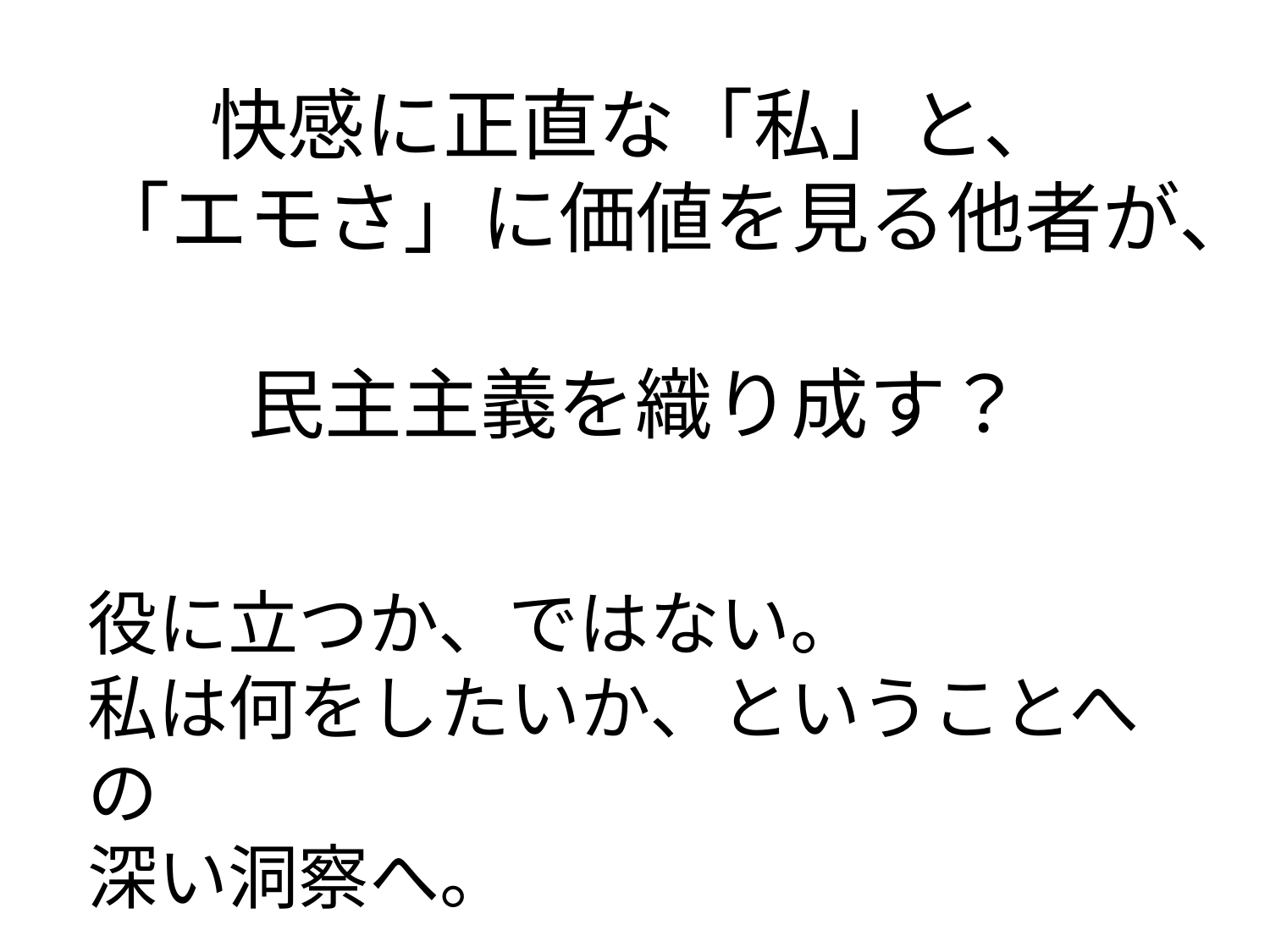

# 快感に正直な「私」と、 「エモさ」に価値を見る他者が、 民主主義を織り成す？
役に立つか、ではない。
私は何をしたいか、ということへの
深い洞察へ。